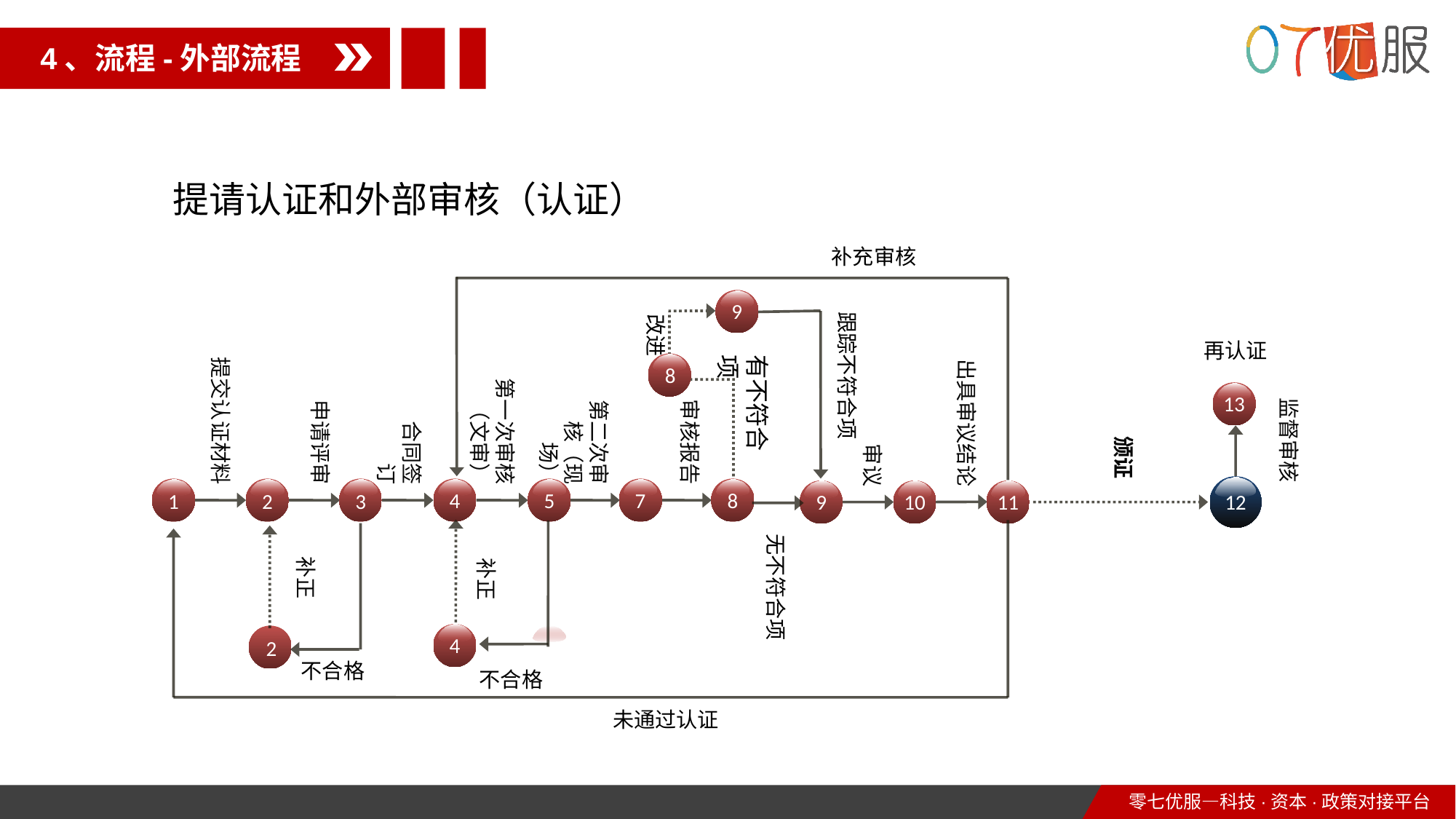

4、流程-外部流程
提请认证和外部审核（认证）
补充审核

9
跟踪不符合项
改进

出具审议结论
再认证
提交认证材料
有不符合项
第一次审核（文审）

8
第二次审核（现场）
监督审核

审议

13
审核报告
申请评审
合同签订
颁证

12

1

2

3

4

5

7

8

9

10

11

无不符合项

补正
补正

4

2

不合格
不合格

未通过认证